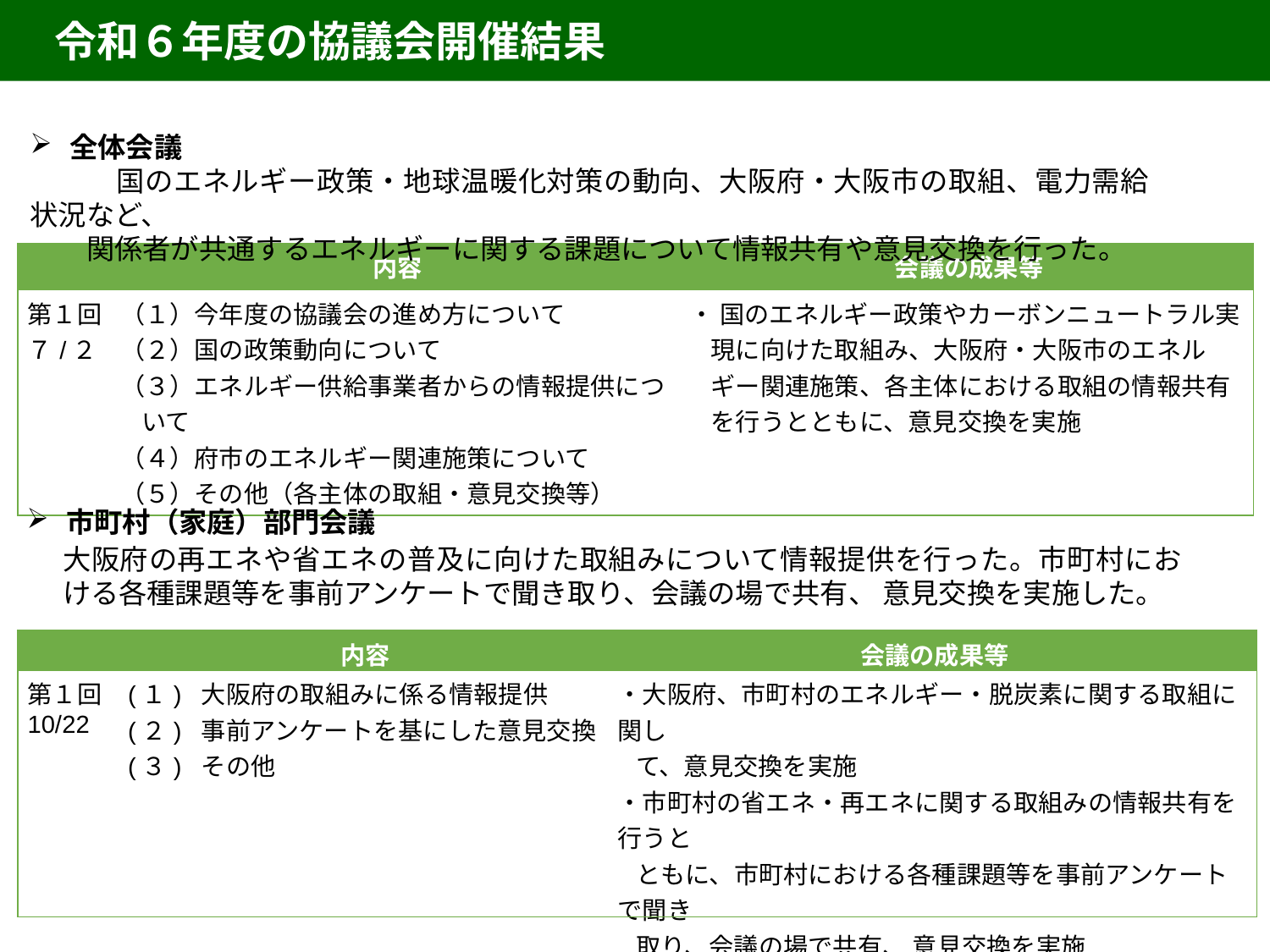

令和６年度の協議会開催結果
全体会議
　　　国のエネルギー政策・地球温暖化対策の動向、大阪府・大阪市の取組、電力需給状況など、
　　関係者が共通するエネルギーに関する課題について情報共有や意見交換を行った。
|  | 内容 | 会議の成果等 |
| --- | --- | --- |
| 第１回 ７/２ | （１）今年度の協議会の進め方について （２）国の政策動向について （３）エネルギー供給事業者からの情報提供について （４）府市のエネルギー関連施策について （５）その他（各主体の取組・意見交換等） | ・ 国のエネルギー政策やカーボンニュートラル実現に向けた取組み、大阪府・大阪市のエネルギー関連施策、各主体における取組の情報共有を行うとともに、意見交換を実施 |
市町村（家庭）部門会議
大阪府の再エネや省エネの普及に向けた取組みについて情報提供を行った。市町村における各種課題等を事前アンケートで聞き取り、会議の場で共有、 意見交換を実施した。

|  | 内容 | 会議の成果等 |
| --- | --- | --- |
| 第１回 10/22 | (１) 大阪府の取組みに係る情報提供 (２) 事前アンケートを基にした意見交換 (３) その他 | ・大阪府、市町村のエネルギー・脱炭素に関する取組に関し て、意見交換を実施 ・市町村の省エネ・再エネに関する取組みの情報共有を行うと ともに、市町村における各種課題等を事前アンケートで聞き 取り、会議の場で共有、 意見交換を実施 |